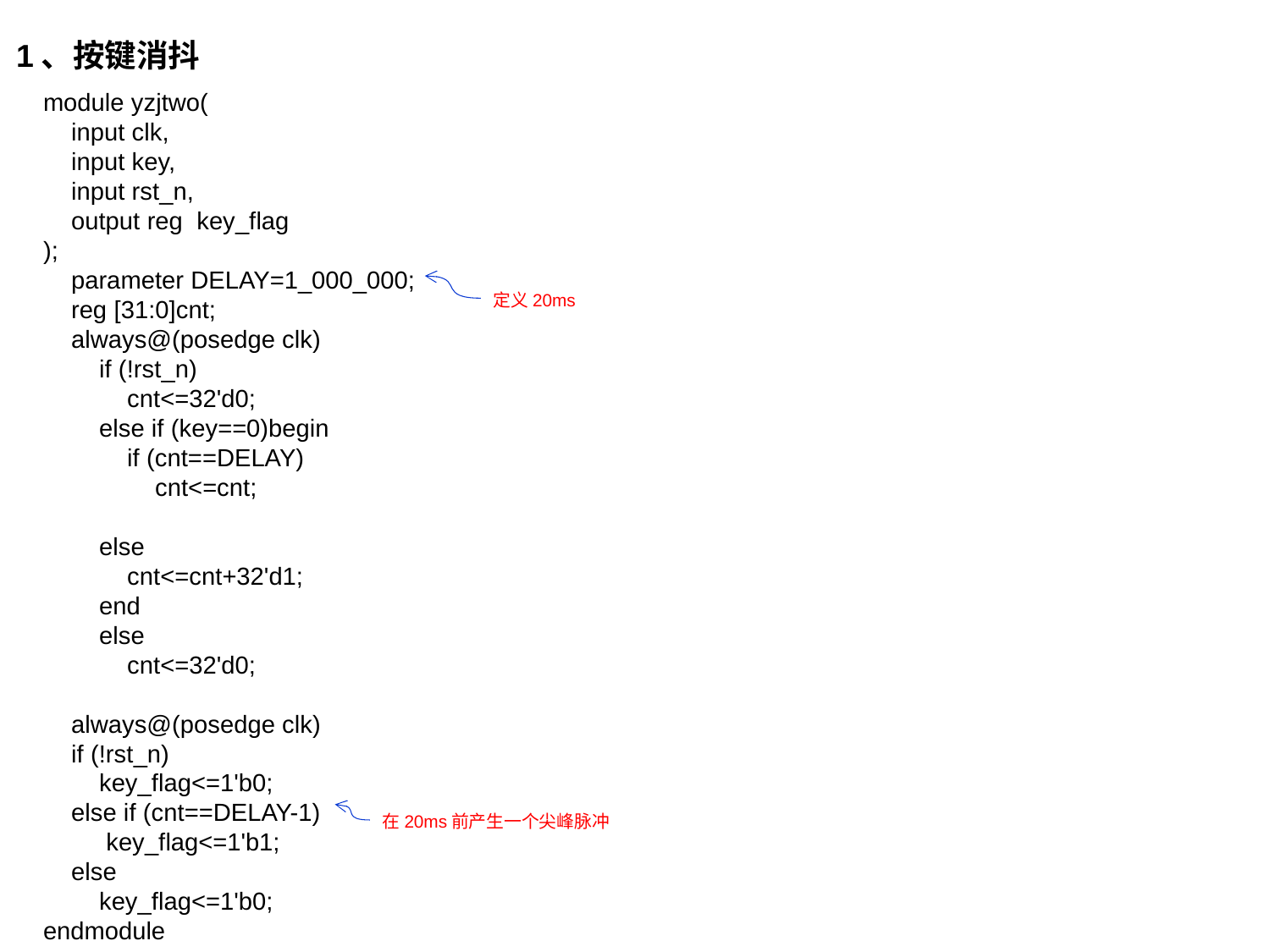

1、按键消抖
module yzjtwo(
    input clk,
    input key,
    input rst_n,
    output reg  key_flag
);
    parameter DELAY=1_000_000;
    reg [31:0]cnt;
    always@(posedge clk)
        if (!rst_n)
            cnt<=32'd0;
        else if (key==0)begin
            if (cnt==DELAY)
                cnt<=cnt;

        else
            cnt<=cnt+32'd1;
        end
        else
            cnt<=32'd0;

    always@(posedge clk)
    if (!rst_n)
        key_flag<=1'b0;
    else if (cnt==DELAY-1)
         key_flag<=1'b1;
    else
        key_flag<=1'b0;
endmodule
定义20ms
在20ms前产生一个尖峰脉冲